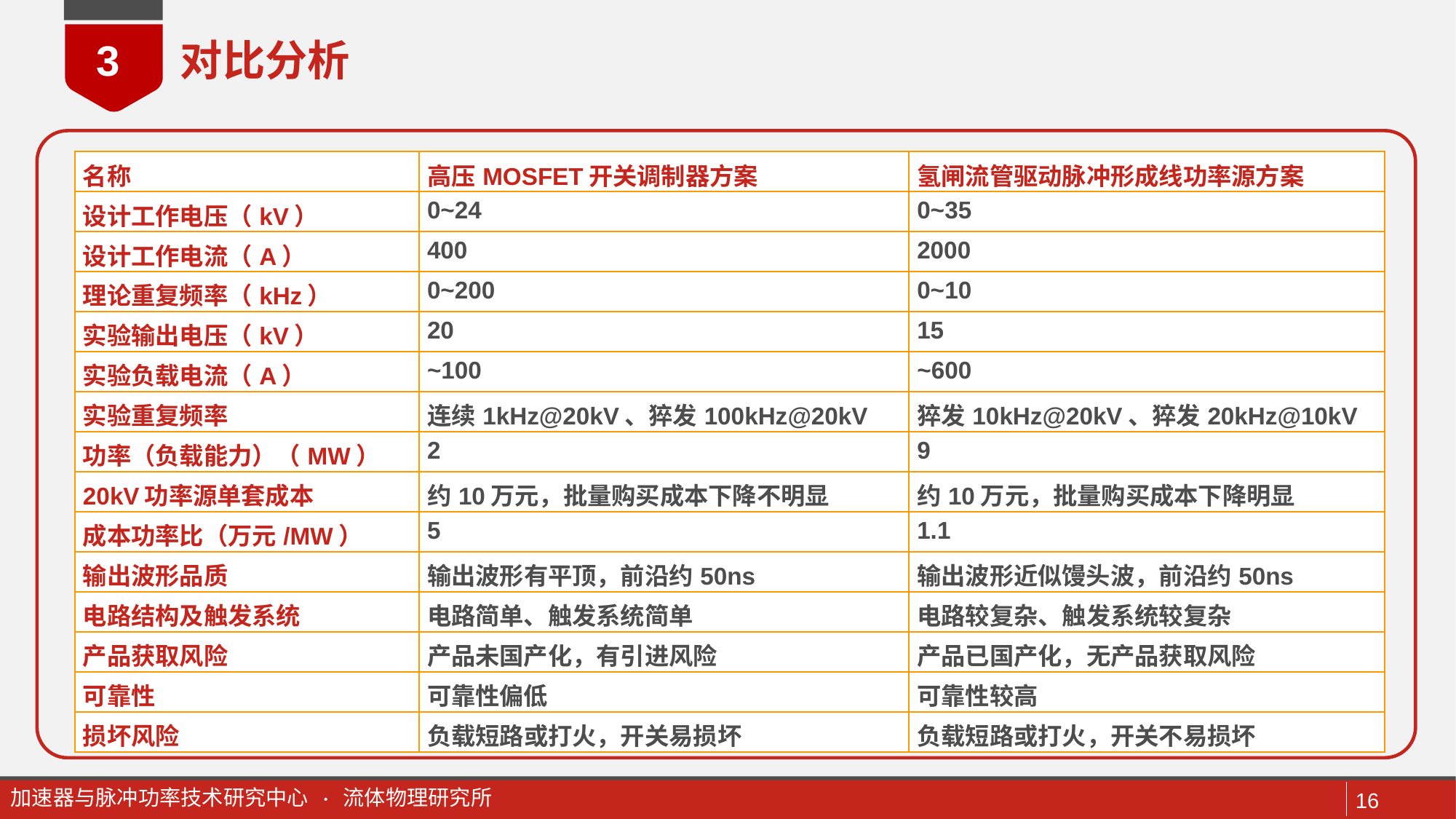

对比分析
3

| 名称 | 高压MOSFET开关调制器方案 | 氢闸流管驱动脉冲形成线功率源方案 |
| --- | --- | --- |
| 设计工作电压（kV） | 0~24 | 0~35 |
| 设计工作电流（A） | 400 | 2000 |
| 理论重复频率（kHz） | 0~200 | 0~10 |
| 实验输出电压（kV） | 20 | 15 |
| 实验负载电流（A） | ~100 | ~600 |
| 实验重复频率 | 连续1kHz@20kV、猝发100kHz@20kV | 猝发10kHz@20kV、猝发20kHz@10kV |
| 功率（负载能力）（MW） | 2 | 9 |
| 20kV功率源单套成本 | 约10万元，批量购买成本下降不明显 | 约10万元，批量购买成本下降明显 |
| 成本功率比（万元/MW） | 5 | 1.1 |
| 输出波形品质 | 输出波形有平顶，前沿约50ns | 输出波形近似馒头波，前沿约50ns |
| 电路结构及触发系统 | 电路简单、触发系统简单 | 电路较复杂、触发系统较复杂 |
| 产品获取风险 | 产品未国产化，有引进风险 | 产品已国产化，无产品获取风险 |
| 可靠性 | 可靠性偏低 | 可靠性较高 |
| 损坏风险 | 负载短路或打火，开关易损坏 | 负载短路或打火，开关不易损坏 |
加速器与脉冲功率技术研究中心  ·  流体物理研究所